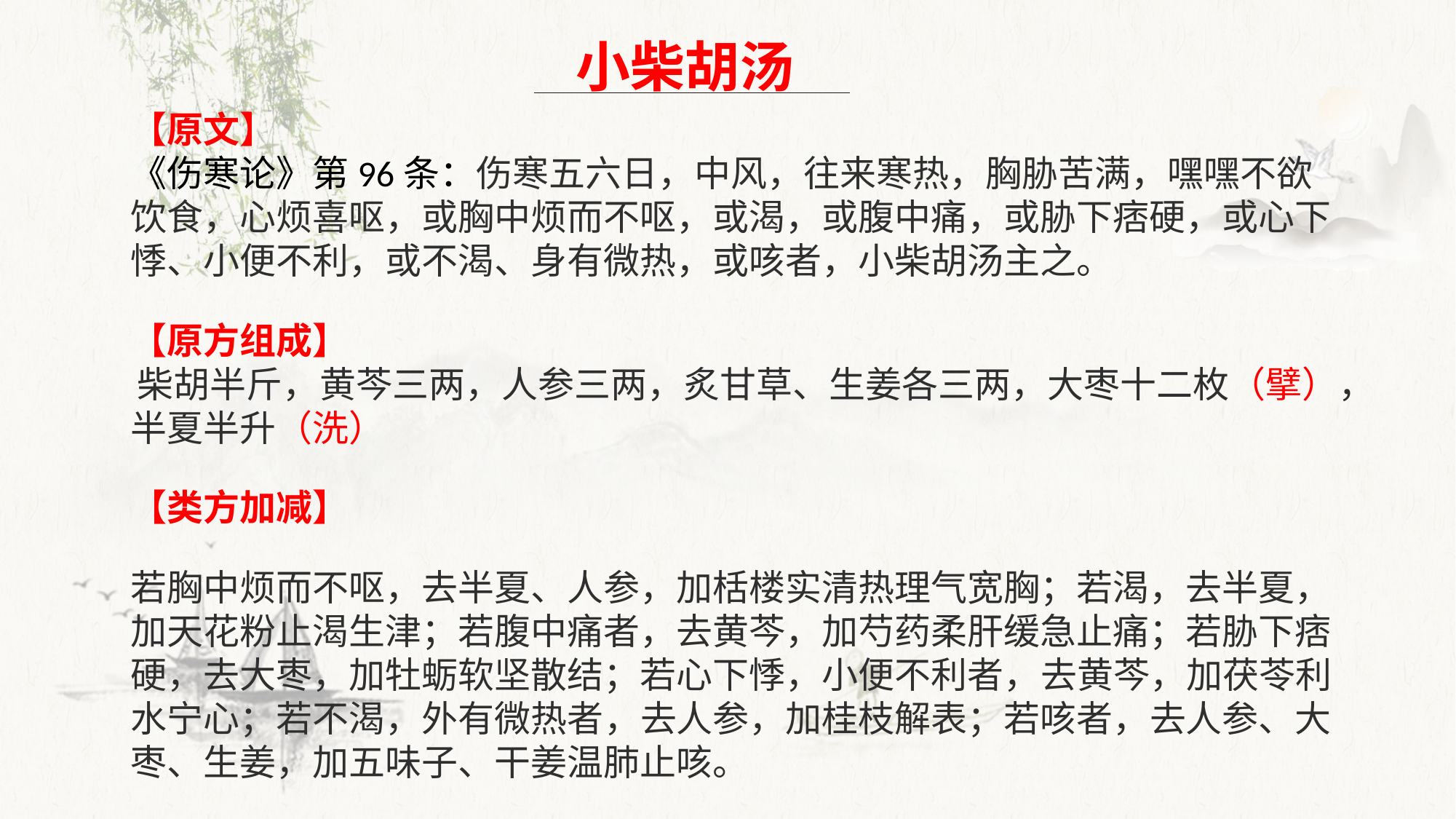

小柴胡汤
【原文】
《伤寒论》第96条：伤寒五六日，中风，往来寒热，胸胁苦满，嘿嘿不欲饮食，心烦喜呕，或胸中烦而不呕，或渴，或腹中痛，或胁下痞硬，或心下悸、小便不利，或不渴、身有微热，或咳者，小柴胡汤主之。
【原方组成】
 柴胡半斤，黄芩三两，人参三两，炙甘草、生姜各三两，大枣十二枚（擘），半夏半升（洗）
【类方加减】
若胸中烦而不呕，去半夏、人参，加栝楼实清热理气宽胸；若渴，去半夏，加天花粉止渴生津；若腹中痛者，去黄芩，加芍药柔肝缓急止痛；若胁下痞硬，去大枣，加牡蛎软坚散结；若心下悸，小便不利者，去黄芩，加茯苓利水宁心；若不渴，外有微热者，去人参，加桂枝解表；若咳者，去人参、大枣、生姜，加五味子、干姜温肺止咳。